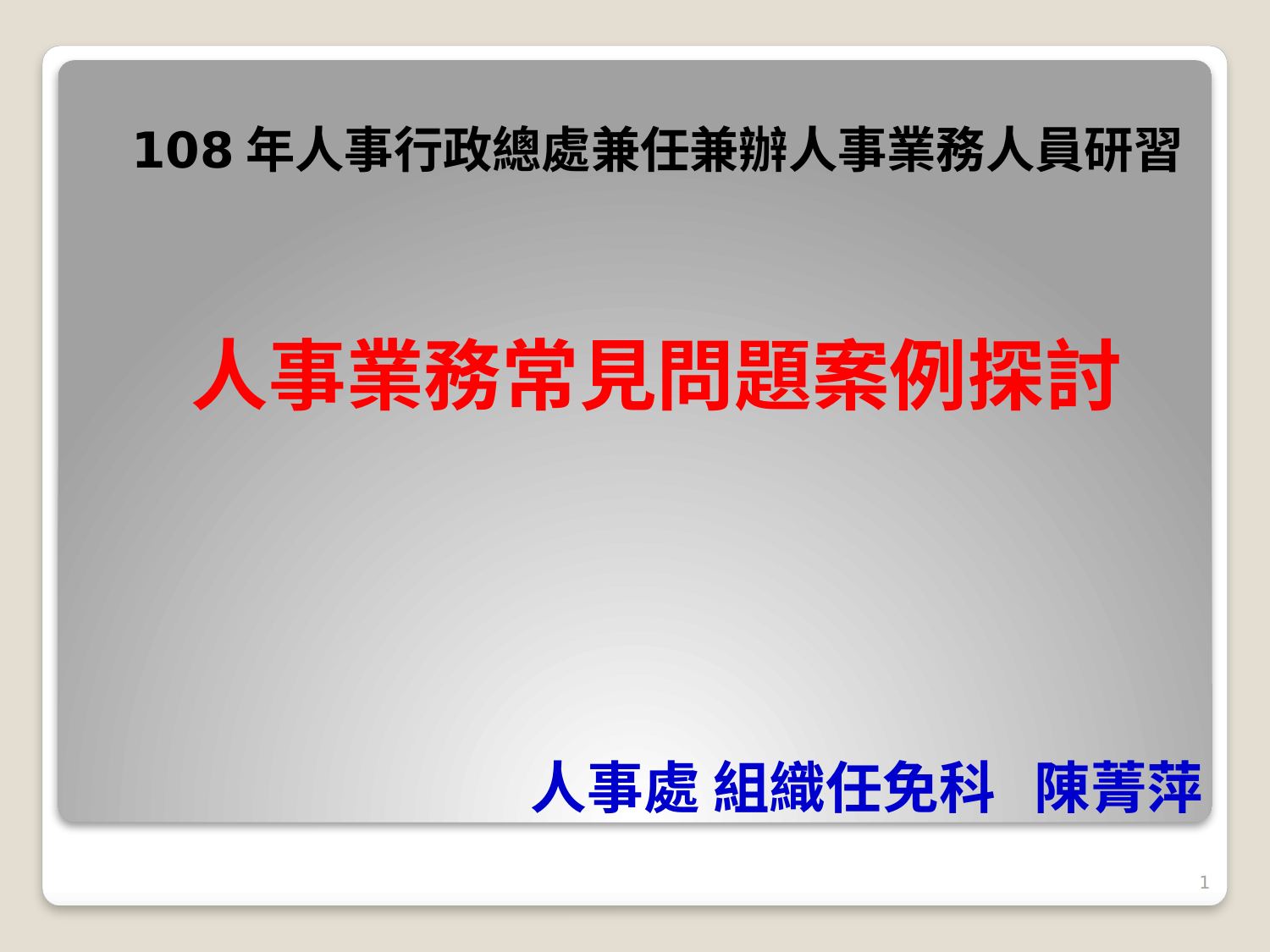

108年人事行政總處兼任兼辦人事業務人員研習

人事業務常見問題案例探討
# 人事處 組織任免科   陳菁萍
1